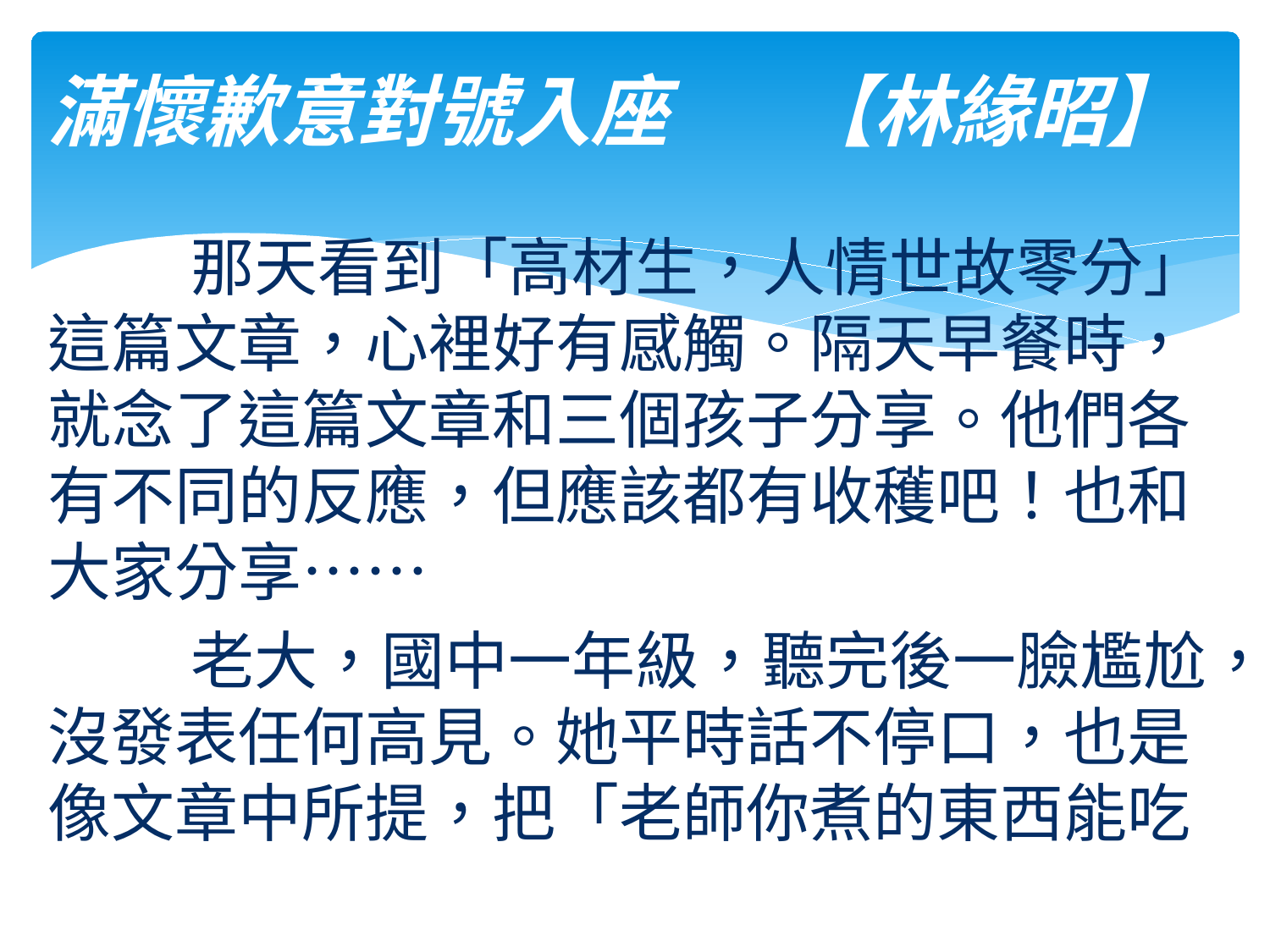

滿懷歉意對號入座　　【林緣昭】

         那天看到「高材生，人情世故零分」這篇文章，心裡好有感觸。隔天早餐時，就念了這篇文章和三個孩子分享。他們各有不同的反應，但應該都有收穫吧！也和大家分享……
         老大，國中一年級，聽完後一臉尷尬，沒發表任何高見。她平時話不停口，也是像文章中所提，把「老師你煮的東西能吃